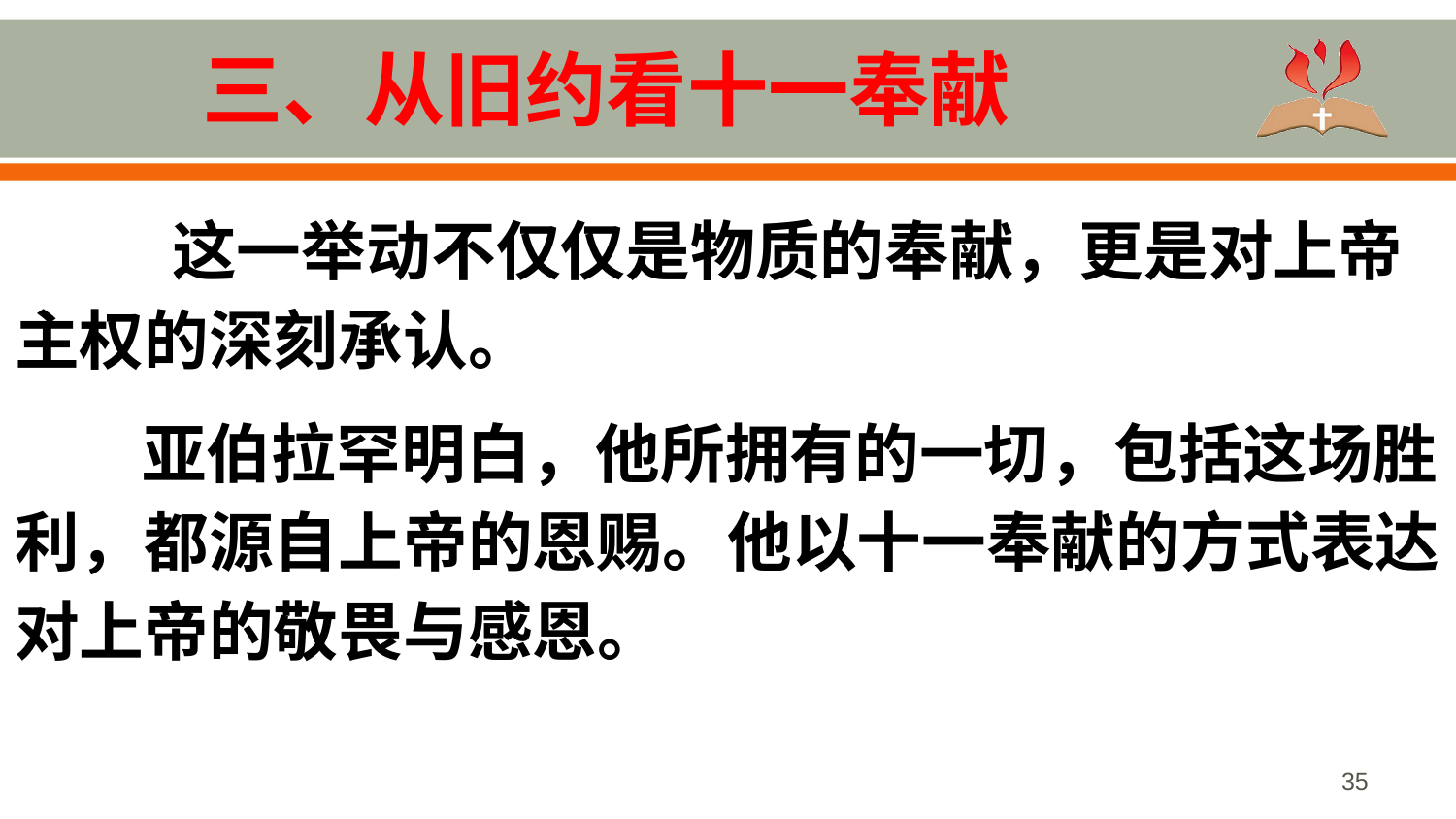

# 三、从旧约看十一奉献
 这一举动不仅仅是物质的奉献，更是对上帝主权的深刻承认。
亚伯拉罕明白，他所拥有的一切，包括这场胜利，都源自上帝的恩赐。他以十一奉献的方式表达对上帝的敬畏与感恩。

35